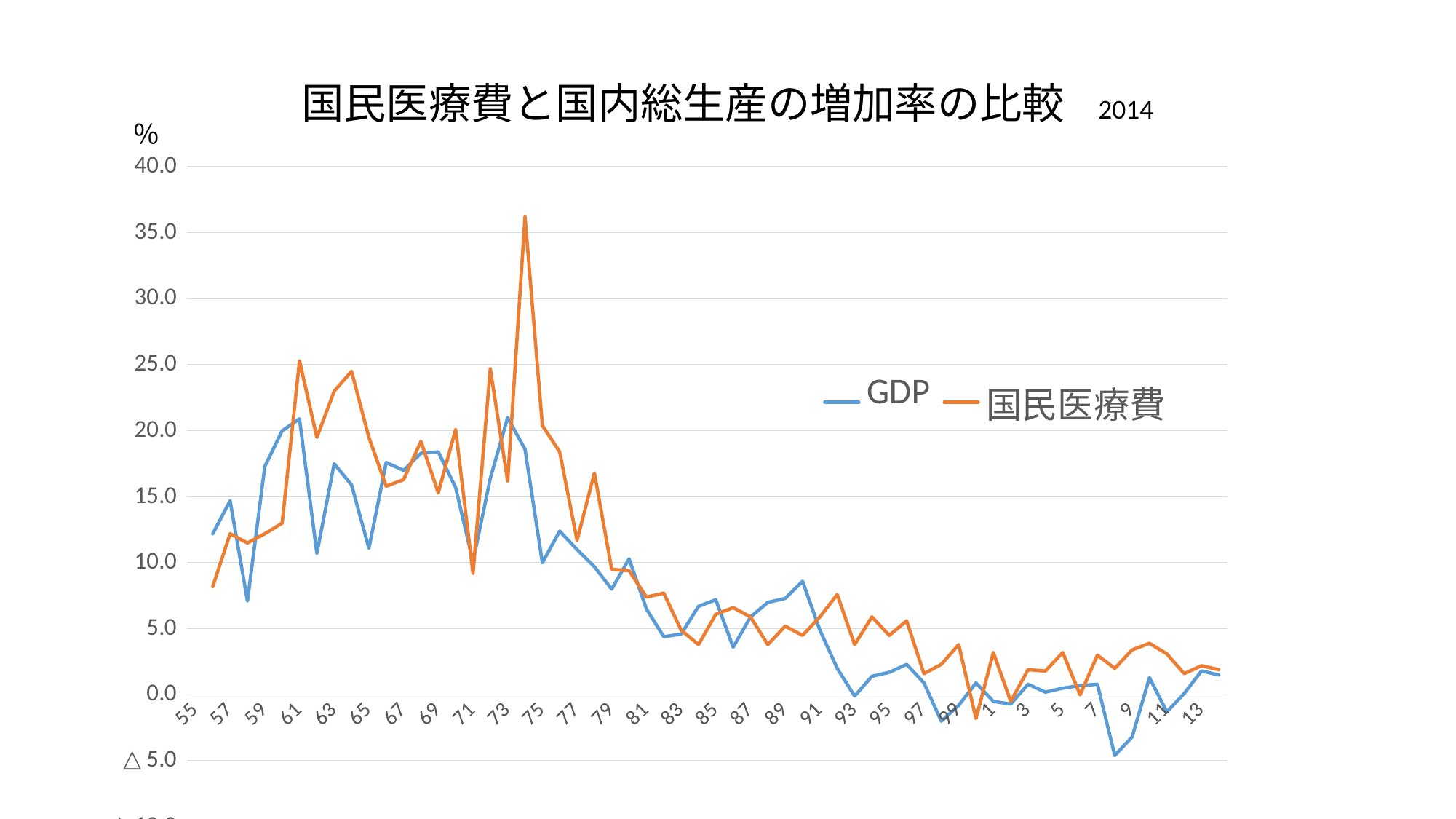

国民医療費と国内総生産の増加率の比較　2014
％

### Chart

| Category | GDP | 国民医療費 |
|---|---|---|
| 55 | None | None |
| 56 | 12.2 | 8.2 |
| 57 | 14.7 | 12.2 |
| 58 | 7.1 | 11.5 |
| 59 | 17.3 | 12.2 |
| 60 | 20.0 | 13.0 |
| 61 | 20.9 | 25.3 |
| 62 | 10.7 | 19.5 |
| 63 | 17.5 | 23.0 |
| 64 | 15.9 | 24.5 |
| 65 | 11.1 | 19.5 |
| 66 | 17.6 | 15.8 |
| 67 | 17.0 | 16.3 |
| 68 | 18.3 | 19.2 |
| 69 | 18.4 | 15.3 |
| 70 | 15.7 | 20.1 |
| 71 | 10.1 | 9.2 |
| 72 | 16.4 | 24.7 |
| 73 | 21.0 | 16.2 |
| 74 | 18.6 | 36.2 |
| 75 | 10.0 | 20.4 |
| 76 | 12.4 | 18.4 |
| 77 | 11.0 | 11.7 |
| 78 | 9.7 | 16.8 |
| 79 | 8.0 | 9.5 |
| 80 | 10.3 | 9.4 |
| 81 | 6.5 | 7.4 |
| 82 | 4.4 | 7.7 |
| 83 | 4.6 | 4.9 |
| 84 | 6.7 | 3.8 |
| 85 | 7.2 | 6.1 |
| 86 | 3.6 | 6.6 |
| 87 | 5.9 | 5.9 |
| 88 | 7.0 | 3.8 |
| 89 | 7.3 | 5.2 |
| 90 | 8.6 | 4.5 |
| 91 | 4.9 | 5.9 |
| 92 | 2.0 | 7.6 |
| 93 | -0.1 | 3.8 |
| 94 | 1.4 | 5.9 |
| 95 | 1.7 | 4.5 |
| 96 | 2.3 | 5.6 |
| 97 | 0.9 | 1.6 |
| 98 | -2.0 | 2.3 |
| 99 | -0.8 | 3.8 |
| 0 | 0.9 | -1.8 |
| 1 | -0.5 | 3.2 |
| 2 | -0.7 | -0.5 |
| 3 | 0.8 | 1.9 |
| 4 | 0.2 | 1.8 |
| 5 | 0.5 | 3.2 |
| 6 | 0.7 | 0.0 |
| 7 | 0.8 | 3.0 |
| 8 | -4.6 | 2.0 |
| 9 | -3.2 | 3.4 |
| 10 | 1.3 | 3.9 |
| 11 | -1.3 | 3.1 |
| 12 | 0.1 | 1.6 |
| 13 | 1.8 | 2.2 |
| 14 | 1.5 | 1.9 |